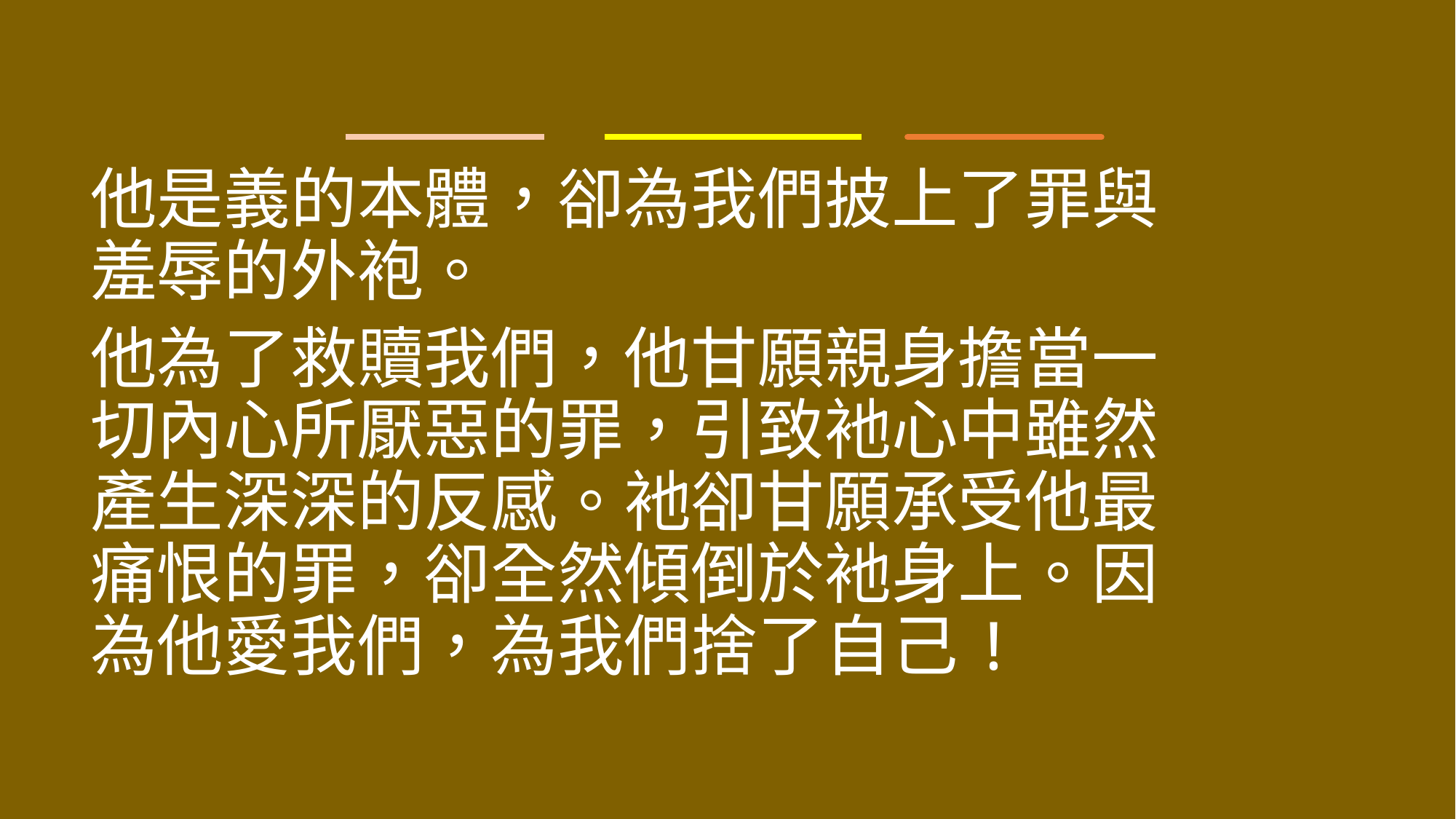

他是義的本體，卻為我們披上了罪與羞辱的外袍。
他為了救贖我們，他甘願親身擔當一切內心所厭惡的罪，引致衪心中雖然產生深深的反感。衪卻甘願承受他最痛恨的罪，卻全然傾倒於衪身上。因為他愛我們，為我們捨了自己!